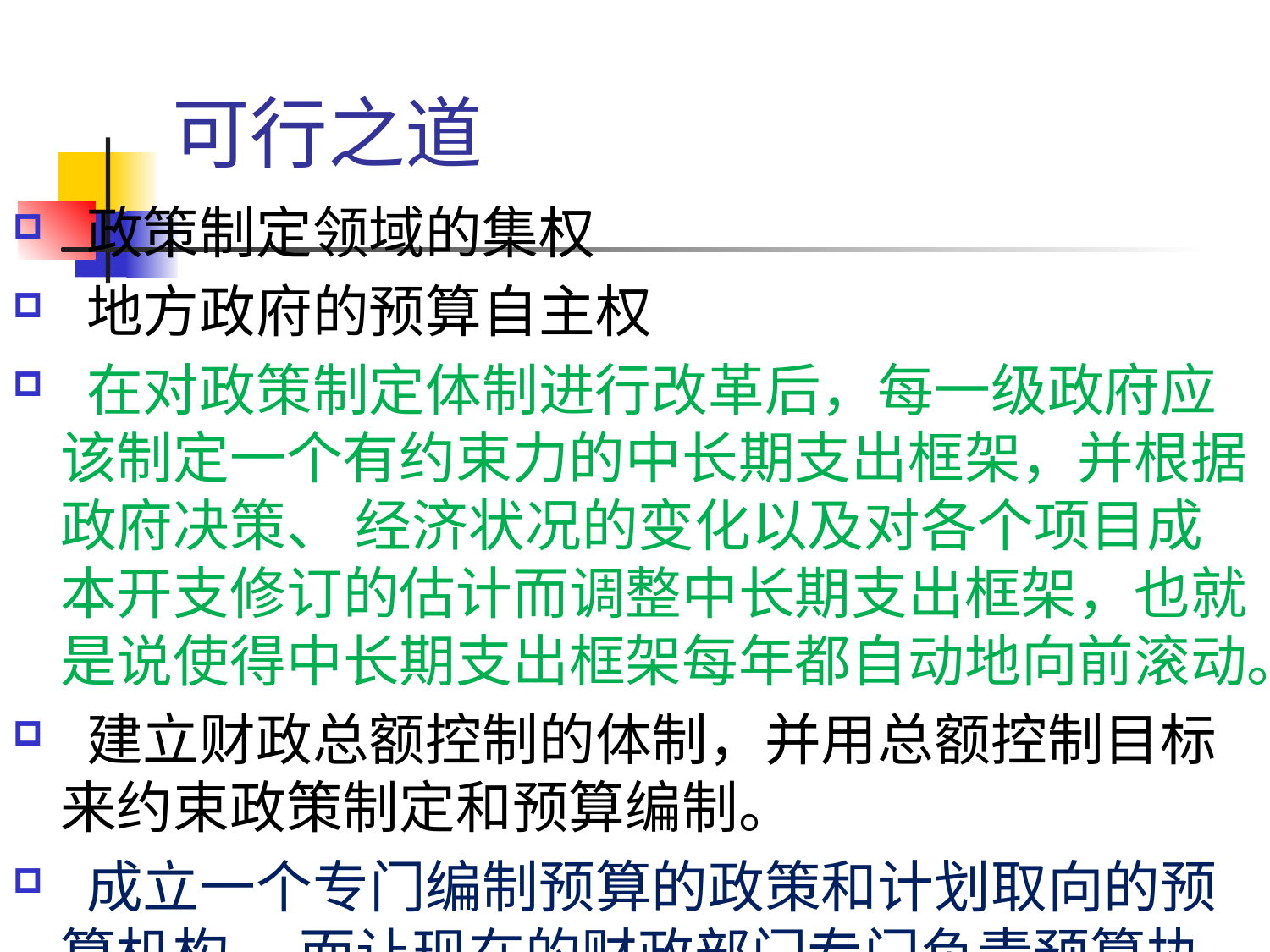

可行之道
 政策制定领域的集权
 地方政府的预算自主权
 在对政策制定体制进行改革后，每一级政府应该制定一个有约束力的中长期支出框架，并根据政府决策、 经济状况的变化以及对各个项目成本开支修订的估计而调整中长期支出框架，也就是说使得中长期支出框架每年都自动地向前滚动。
 建立财政总额控制的体制，并用总额控制目标来约束政策制定和预算编制。
 成立一个专门编制预算的政策和计划取向的预算机构， 而让现在的财政部门专门负责预算执行。